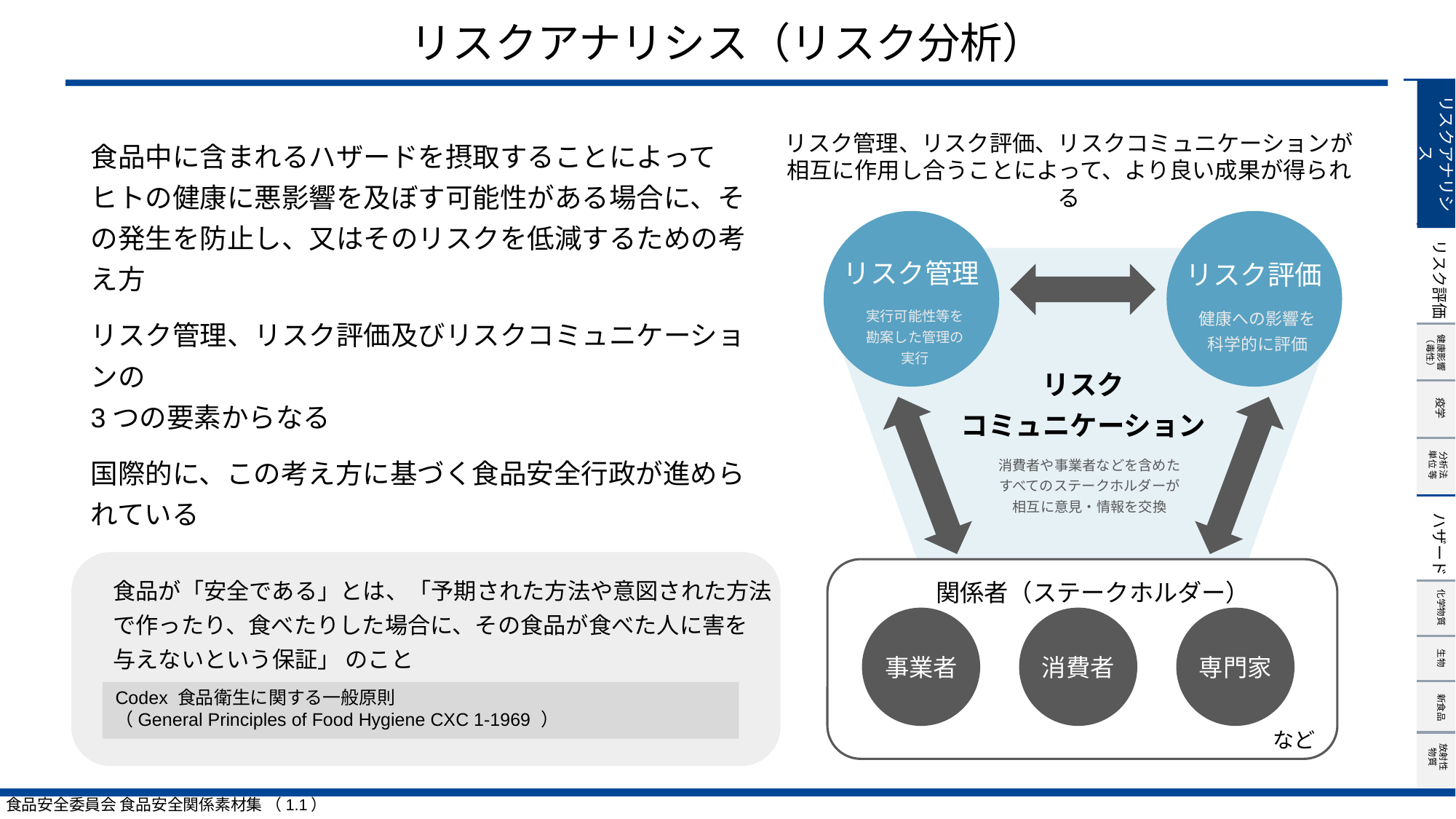

# リスクアナリシス（リスク分析）
リスクアナリシス

食品中に含まれるハザードを摂取することによって
ヒトの健康に悪影響を及ぼす可能性がある場合に、その発生を防止し、又はそのリスクを低減するための考え方
リスク管理、リスク評価及びリスクコミュニケーションの
3つの要素からなる
国際的に、この考え方に基づく食品安全行政が進められている
リスク管理、リスク評価、リスクコミュニケーションが
相互に作用し合うことによって、より良い成果が得られる
リスク管理

リスク評価

実行可能性等を
勘案した管理の
実行
健康への影響を
科学的に評価
リスク
コミュニケーション
消費者や事業者などを含めた
すべてのステークホルダーが
相互に意見・情報を交換

食品が「安全である」とは、「予期された方法や意図された方法で作ったり、食べたりした場合に、その食品が食べた人に害を
与えないという保証」 のこと

関係者（ステークホルダー）
事業者
消費者
専門家
Codex 食品衛生に関する一般原則
（General Principles of Food Hygiene CXC 1-1969 ）
など